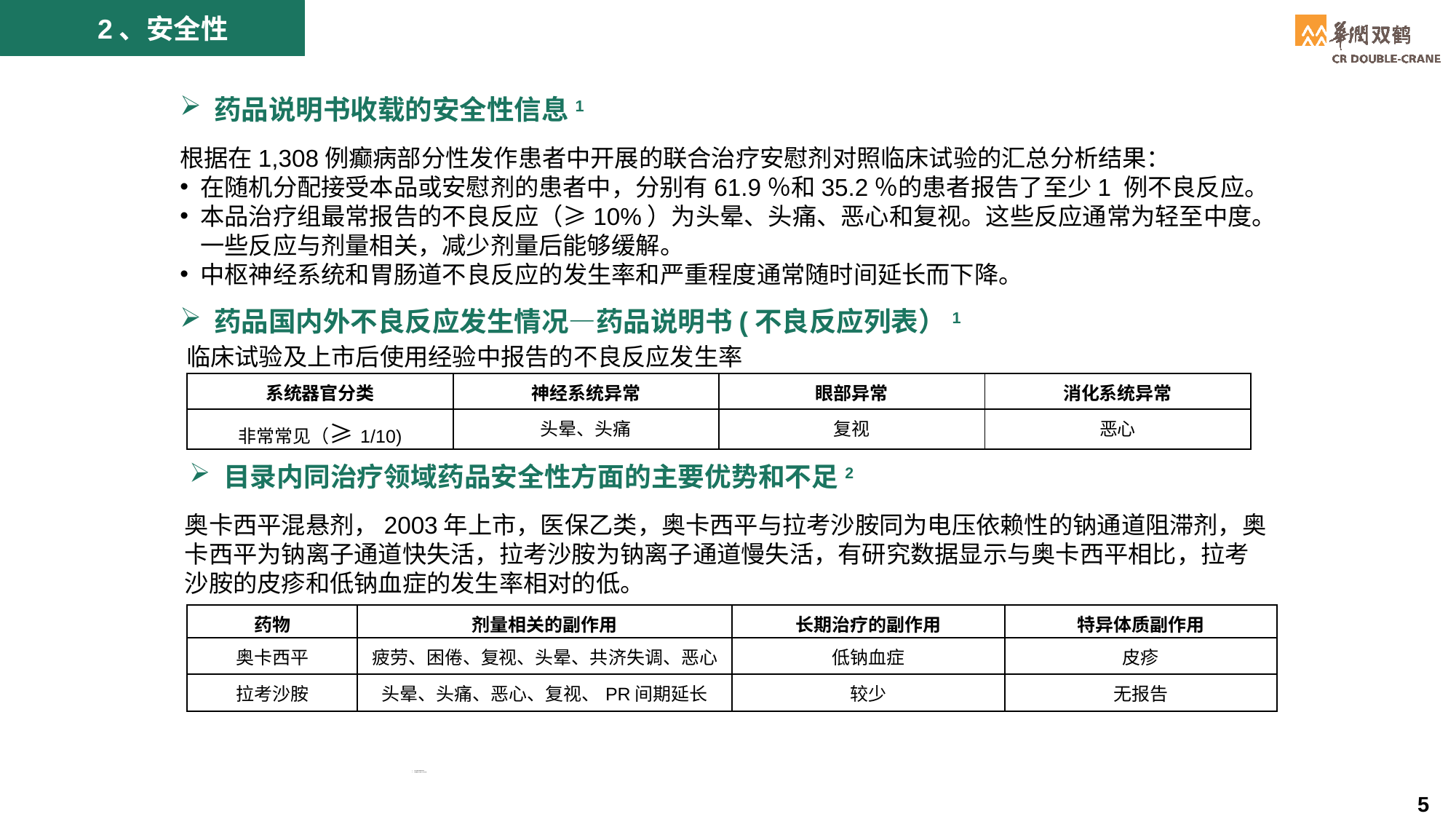

2、安全性
药品说明书收载的安全性信息1
根据在1,308例癫病部分性发作患者中开展的联合治疗安慰剂对照临床试验的汇总分析结果：
在随机分配接受本品或安慰剂的患者中，分别有61.9％和35.2％的患者报告了至少1 例不良反应。
本品治疗组最常报告的不良反应（≥10%）为头晕、头痛、恶心和复视。这些反应通常为轻至中度。一些反应与剂量相关，减少剂量后能够缓解。
中枢神经系统和胃肠道不良反应的发生率和严重程度通常随时间延长而下降。
药品国内外不良反应发生情况—药品说明书(不良反应列表）1
临床试验及上市后使用经验中报告的不良反应发生率
| 系统器官分类 | 神经系统异常 | 眼部异常 | 消化系统异常 |
| --- | --- | --- | --- |
| 非常常见（≥1/10) | 头晕、头痛 | 复视 | 恶心 |
目录内同治疗领域药品安全性方面的主要优势和不足2
奥卡西平混悬剂，2003年上市，医保乙类，奥卡西平与拉考沙胺同为电压依赖性的钠通道阻滞剂，奥卡西平为钠离子通道快失活，拉考沙胺为钠离子通道慢失活，有研究数据显示与奥卡西平相比，拉考沙胺的皮疹和低钠血症的发生率相对的低。
| 药物 | 剂量相关的副作用 | 长期治疗的副作用 | 特异体质副作用 |
| --- | --- | --- | --- |
| 奥卡西平 | 疲劳、困倦、复视、头晕、共济失调、恶心 | 低钠血症 | 皮疹 |
| 拉考沙胺 | 头晕、头痛、恶心、复视、PR间期延长 | 较少 | 无报告 |
拉考沙胺口服溶液说明书
中国癫痫诊疗指南. 2023修订版